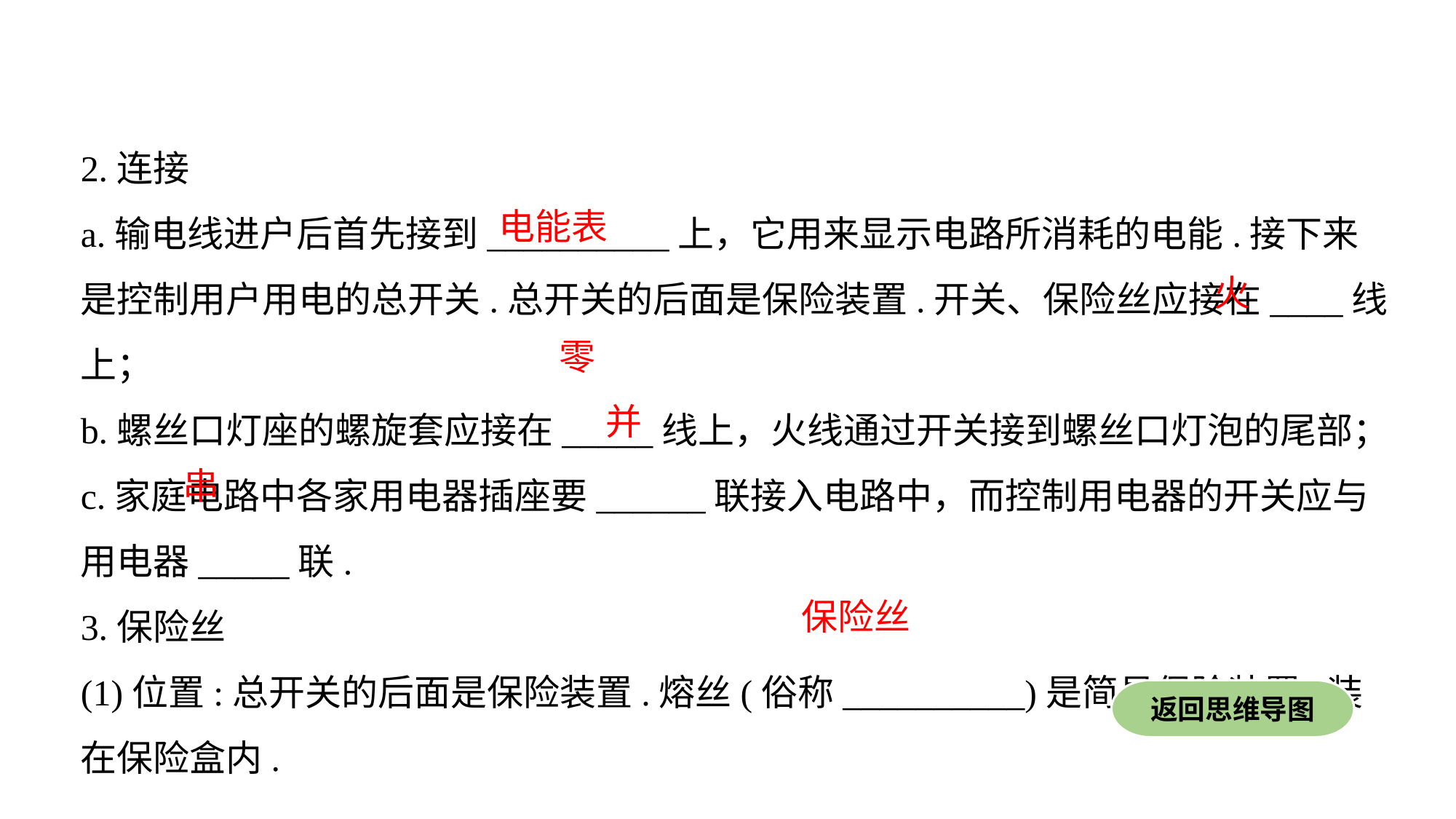

2.连接
a.输电线进户后首先接到__________上，它用来显示电路所消耗的电能.接下来是控制用户用电的总开关.总开关的后面是保险装置.开关、保险丝应接在____线上；
b.螺丝口灯座的螺旋套应接在_____线上，火线通过开关接到螺丝口灯泡的尾部；
c.家庭电路中各家用电器插座要______联接入电路中，而控制用电器的开关应与用电器_____联.
3.保险丝
(1)位置:总开关的后面是保险装置.熔丝(俗称__________)是简易保险装置,装在保险盒内.
电能表
火
零
并
串

保险丝
返回思维导图